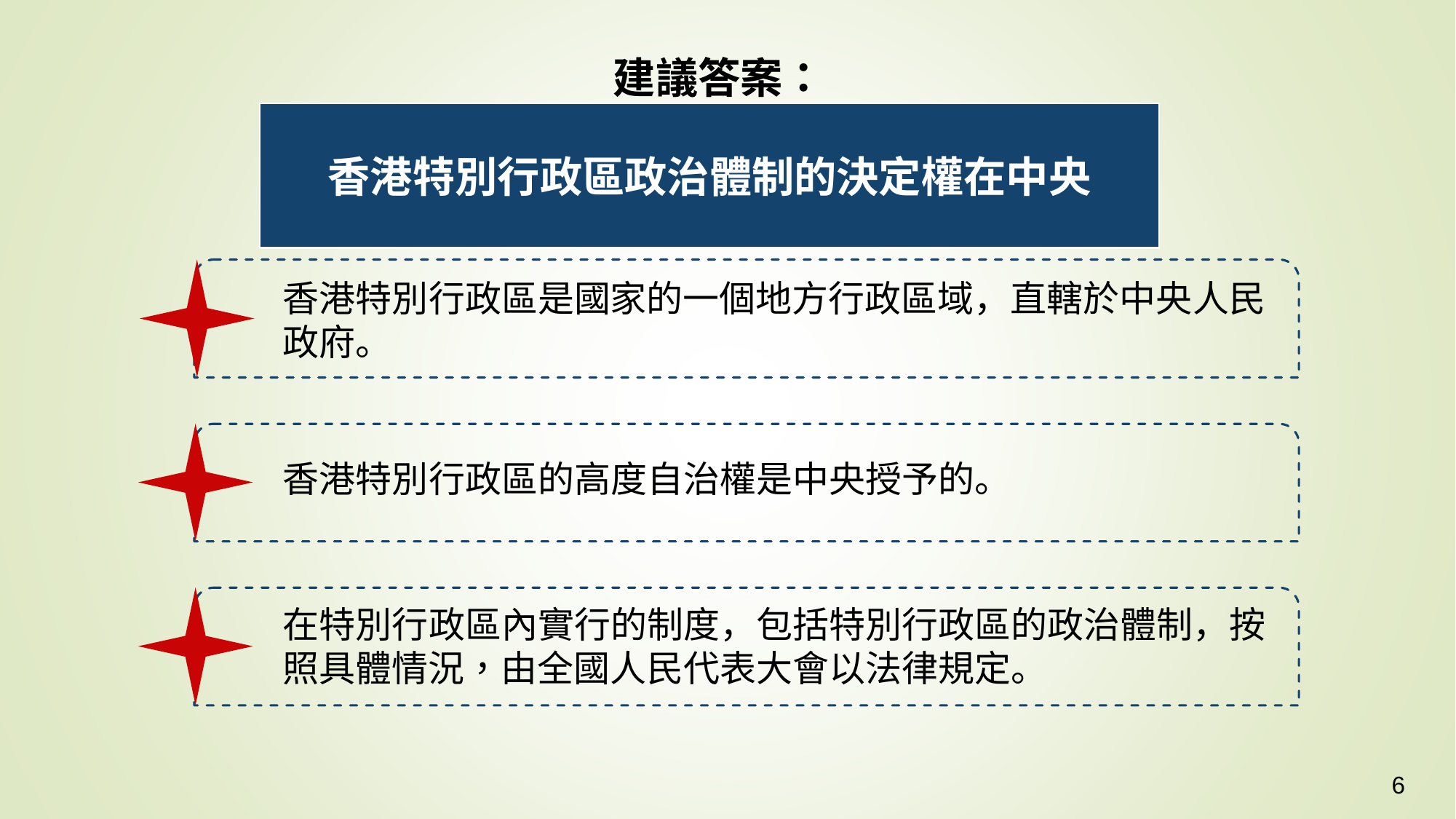

建議答案：
香港特別行政區政治體制的決定權在中央

香港特別行政區是國家的一個地方行政區域，直轄於中央人民政府。

香港特別行政區的高度自治權是中央授予的。

在特別行政區內實行的制度，包括特別行政區的政治體制，按照具體情況，由全國人民代表大會以法律規定。
6